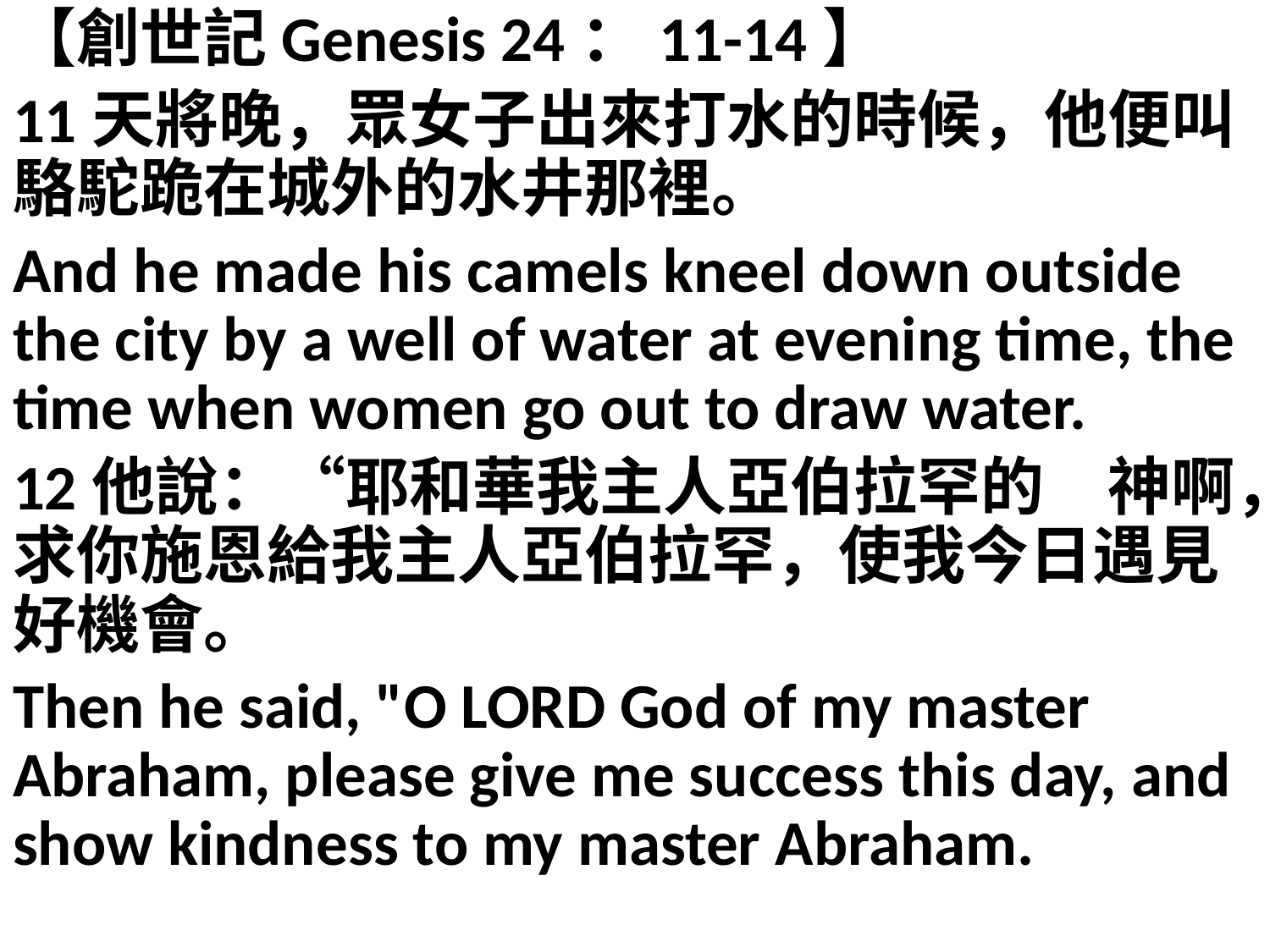

【創世記Genesis 24：11-14】
11天將晚，眾女子出來打水的時候，他便叫駱駝跪在城外的水井那裡。
And he made his camels kneel down outside the city by a well of water at evening time, the time when women go out to draw water.
12他說：“耶和華我主人亞伯拉罕的　神啊，求你施恩給我主人亞伯拉罕，使我今日遇見好機會。
Then he said, "O LORD God of my master Abraham, please give me success this day, and show kindness to my master Abraham.